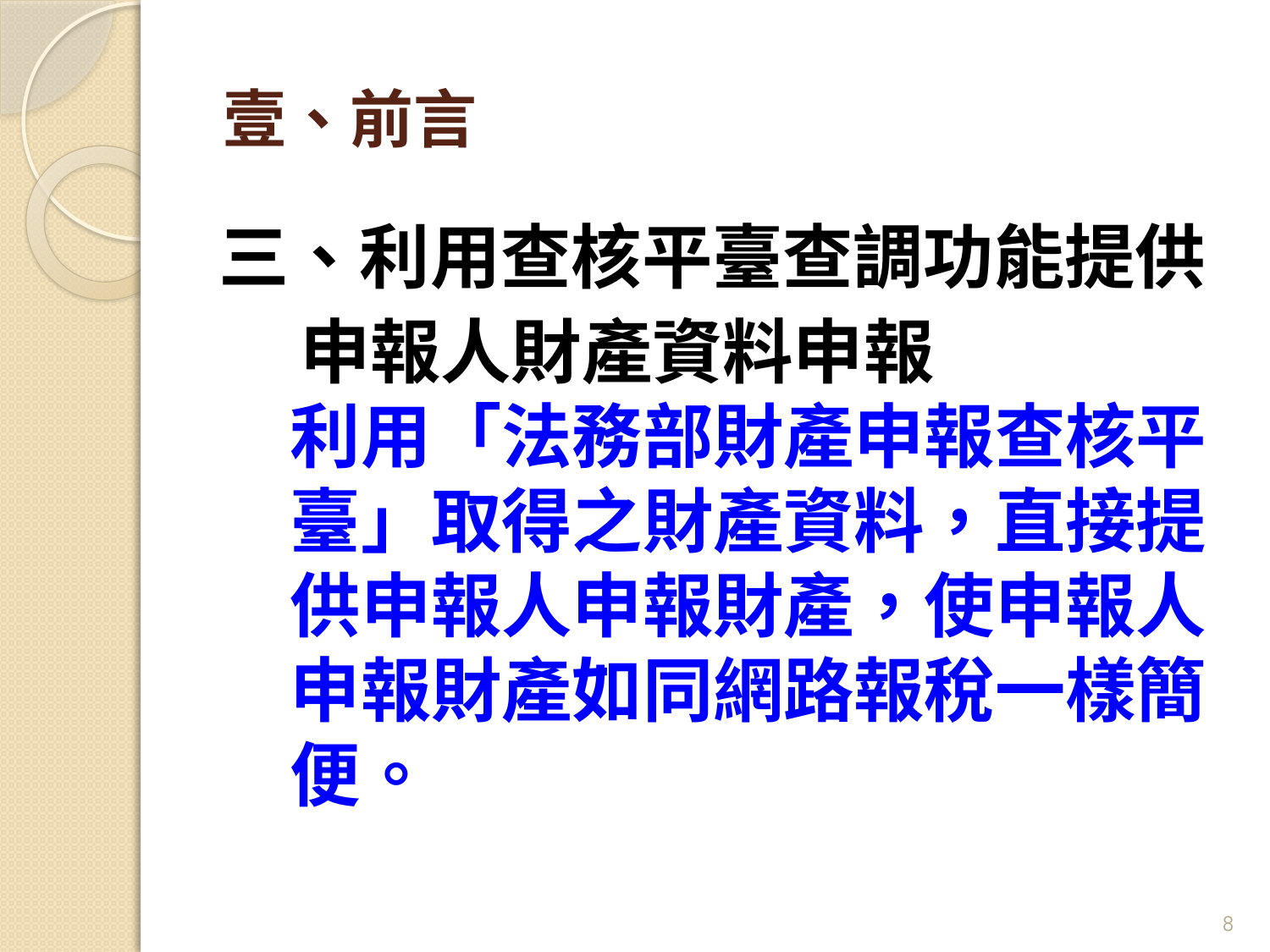

# 壹、前言
三、利用查核平臺查調功能提供
    申報人財產資料申報
利用「法務部財產申報查核平臺」取得之財產資料，直接提供申報人申報財產，使申報人申報財產如同網路報稅一樣簡便。

8